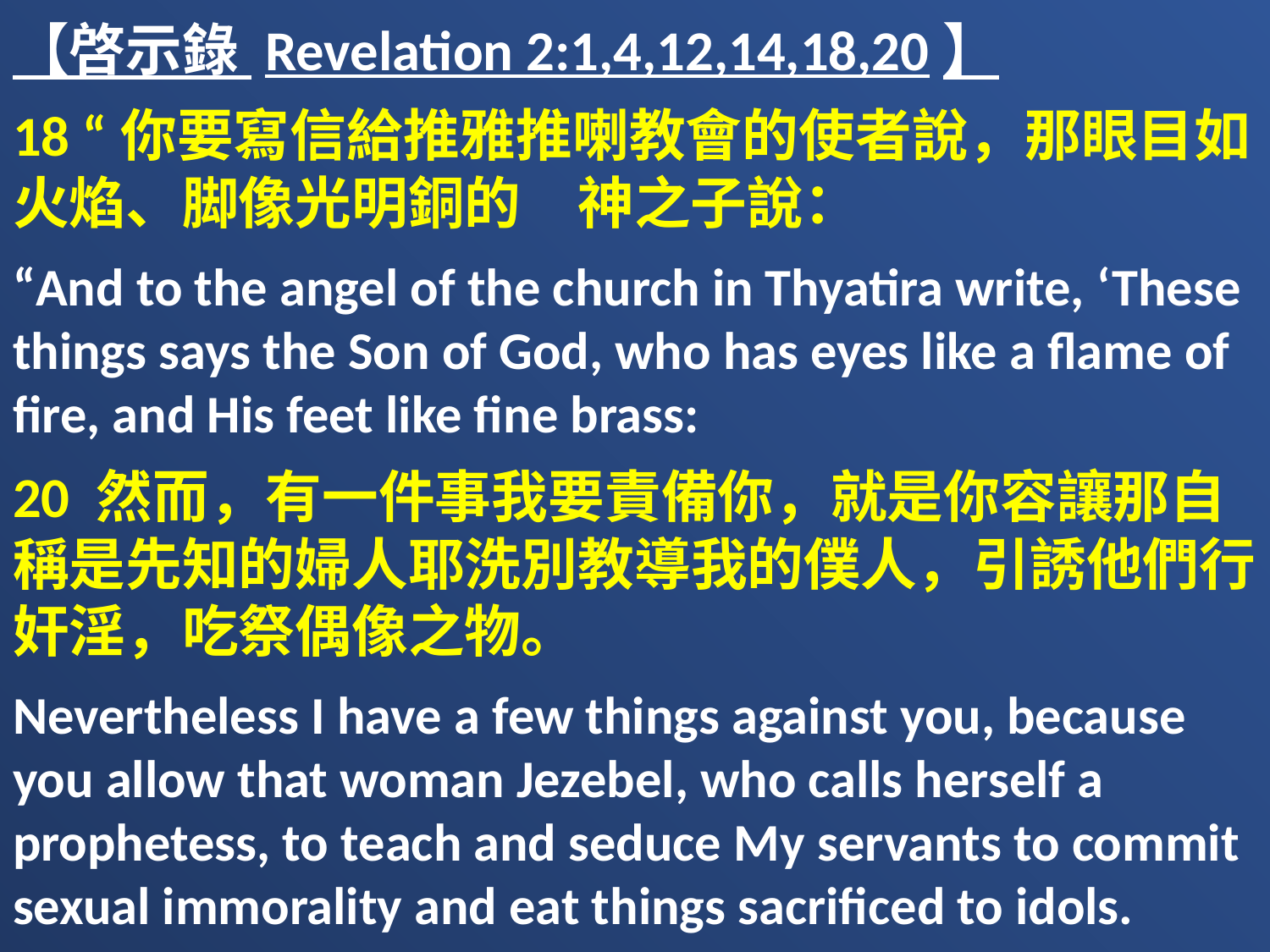

【啓示錄 Revelation 2:1,4,12,14,18,20】
18 “你要寫信給推雅推喇教會的使者說，那眼目如火焰、脚像光明銅的　神之子說：
“And to the angel of the church in Thyatira write, ‘These things says the Son of God, who has eyes like a flame of fire, and His feet like fine brass:
20 然而，有一件事我要責備你，就是你容讓那自稱是先知的婦人耶洗別教導我的僕人，引誘他們行奸淫，吃祭偶像之物。
Nevertheless I have a few things against you, because you allow that woman Jezebel, who calls herself a prophetess, to teach and seduce My servants to commit sexual immorality and eat things sacrificed to idols.